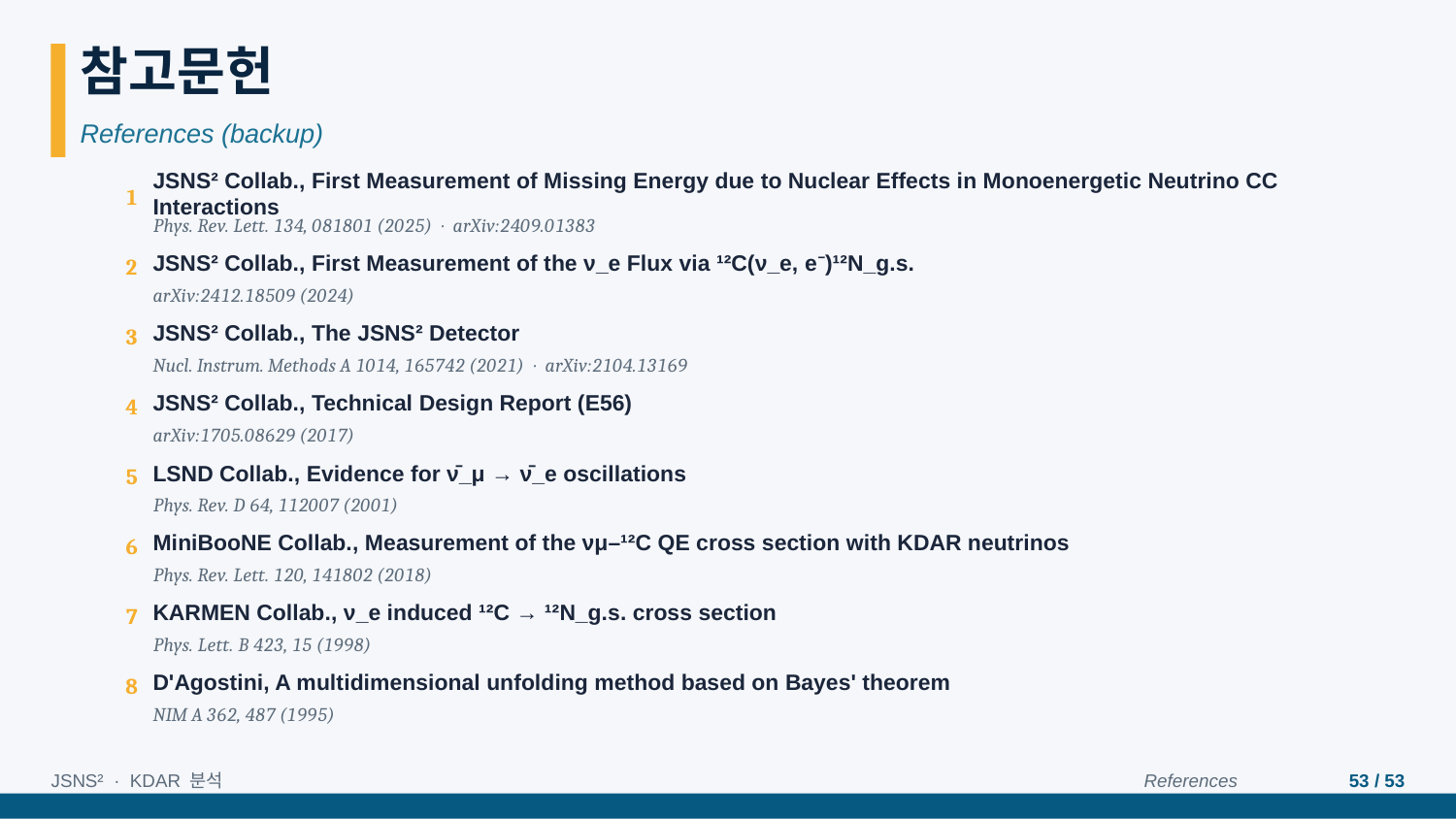

참고문헌

References (backup)
1
JSNS² Collab., First Measurement of Missing Energy due to Nuclear Effects in Monoenergetic Neutrino CC Interactions
Phys. Rev. Lett. 134, 081801 (2025)  ·  arXiv:2409.01383
2
JSNS² Collab., First Measurement of the ν_e Flux via ¹²C(ν_e, e⁻)¹²N_g.s.
arXiv:2412.18509 (2024)
3
JSNS² Collab., The JSNS² Detector
Nucl. Instrum. Methods A 1014, 165742 (2021)  ·  arXiv:2104.13169
4
JSNS² Collab., Technical Design Report (E56)
arXiv:1705.08629 (2017)
5
LSND Collab., Evidence for ν̄_μ → ν̄_e oscillations
Phys. Rev. D 64, 112007 (2001)
6
MiniBooNE Collab., Measurement of the νμ–¹²C QE cross section with KDAR neutrinos
Phys. Rev. Lett. 120, 141802 (2018)
7
KARMEN Collab., ν_e induced ¹²C → ¹²N_g.s. cross section
Phys. Lett. B 423, 15 (1998)
8
D'Agostini, A multidimensional unfolding method based on Bayes' theorem
NIM A 362, 487 (1995)
JSNS²  ·  KDAR 분석
References
53 / 53